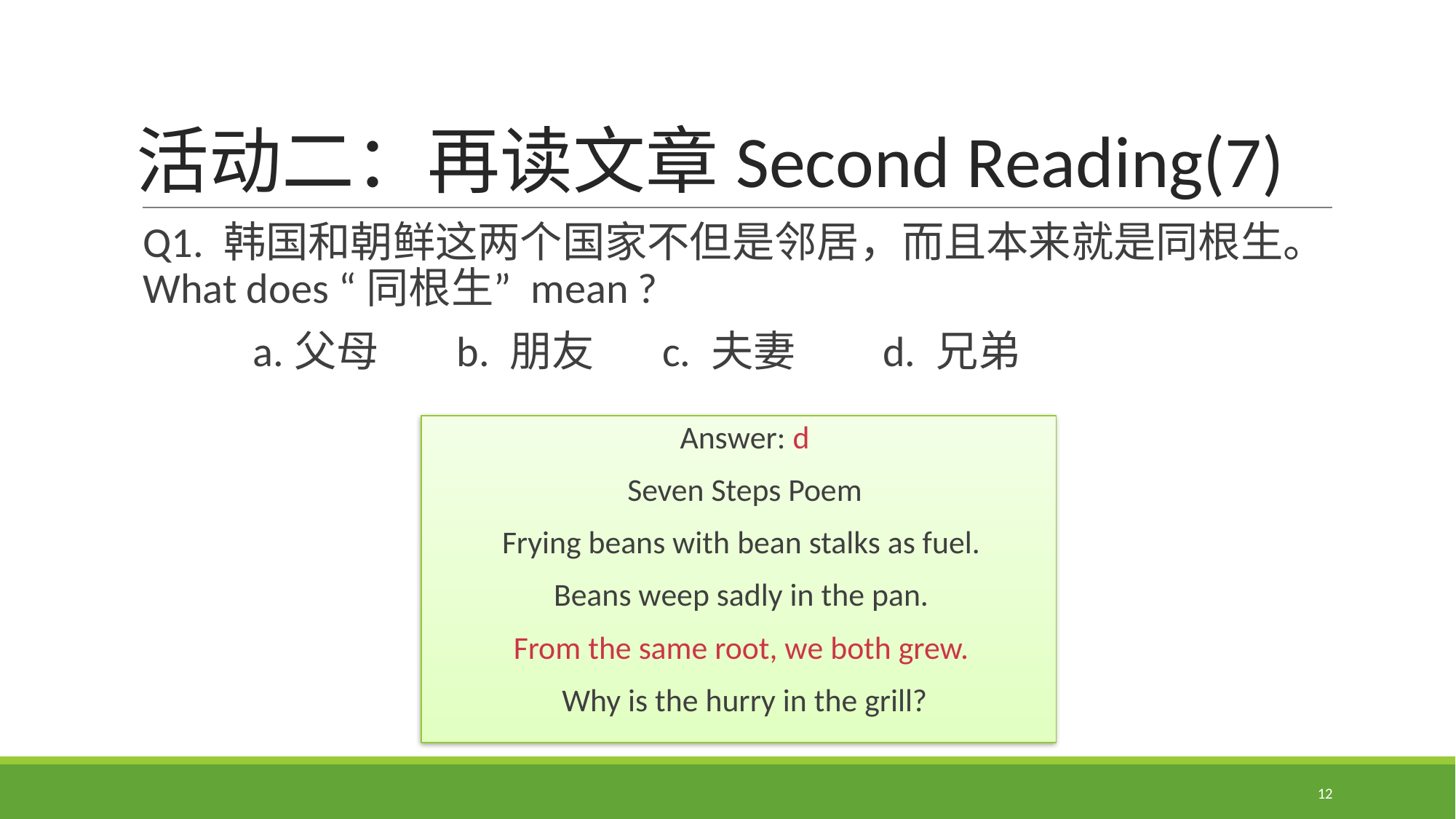

# 活动二：再读文章Second Reading(7)
Q1. 韩国和朝鲜这两个国家不但是邻居，而且本来就是同根生。What does “同根生” mean ?
       a.父母       b. 朋友      c. 夫妻        d. 兄弟

Answer: d
Seven Steps Poem
Frying beans with bean stalks as fuel.
Beans weep sadly in the pan.
From the same root, we both grew.
Why is the hurry in the grill?
12